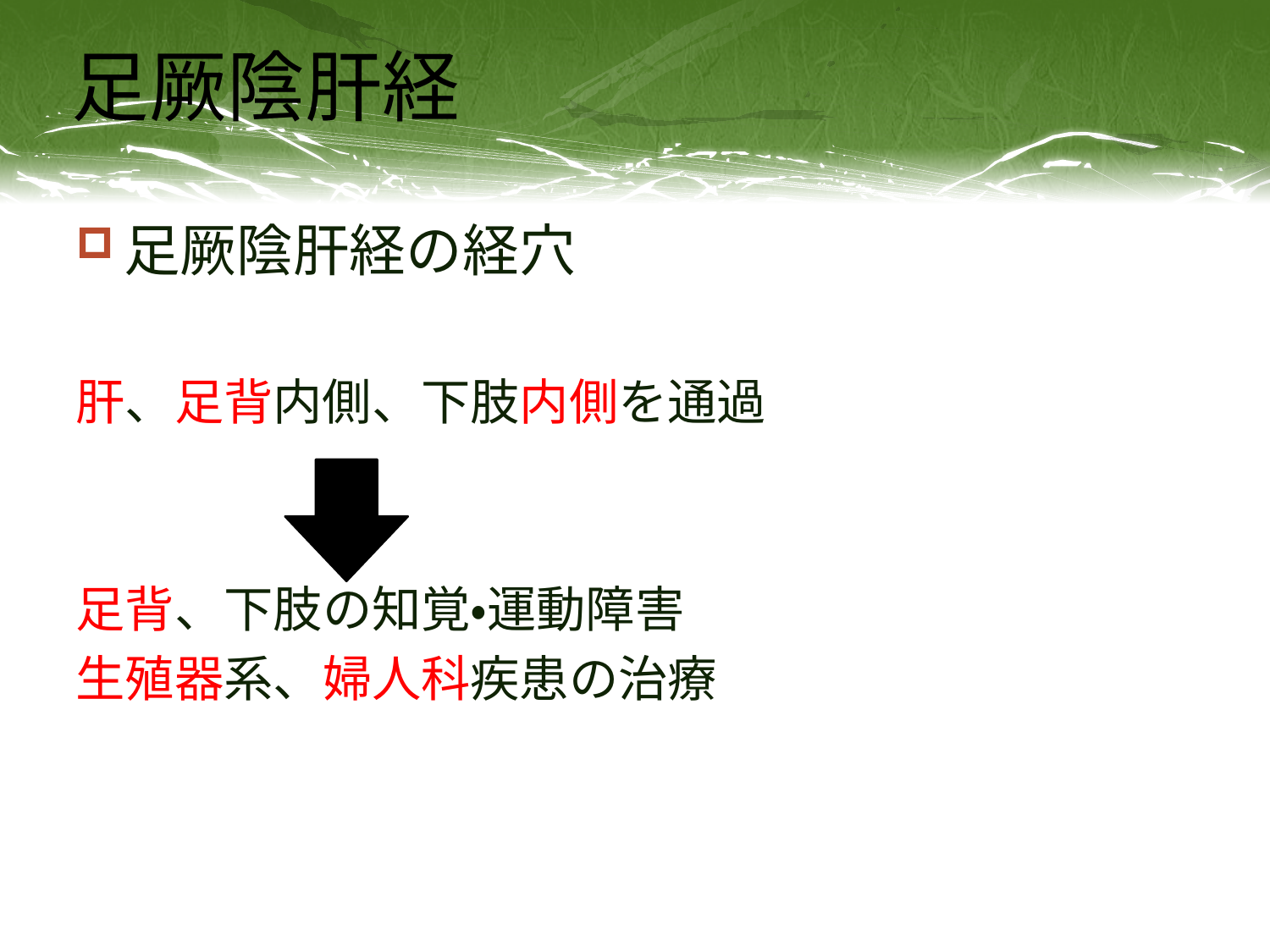

# 足厥陰肝経
足厥陰肝経の経穴

肝、足背内側、下肢内側を通過

足背、下肢の知覚・運動障害
生殖器系、婦人科疾患の治療